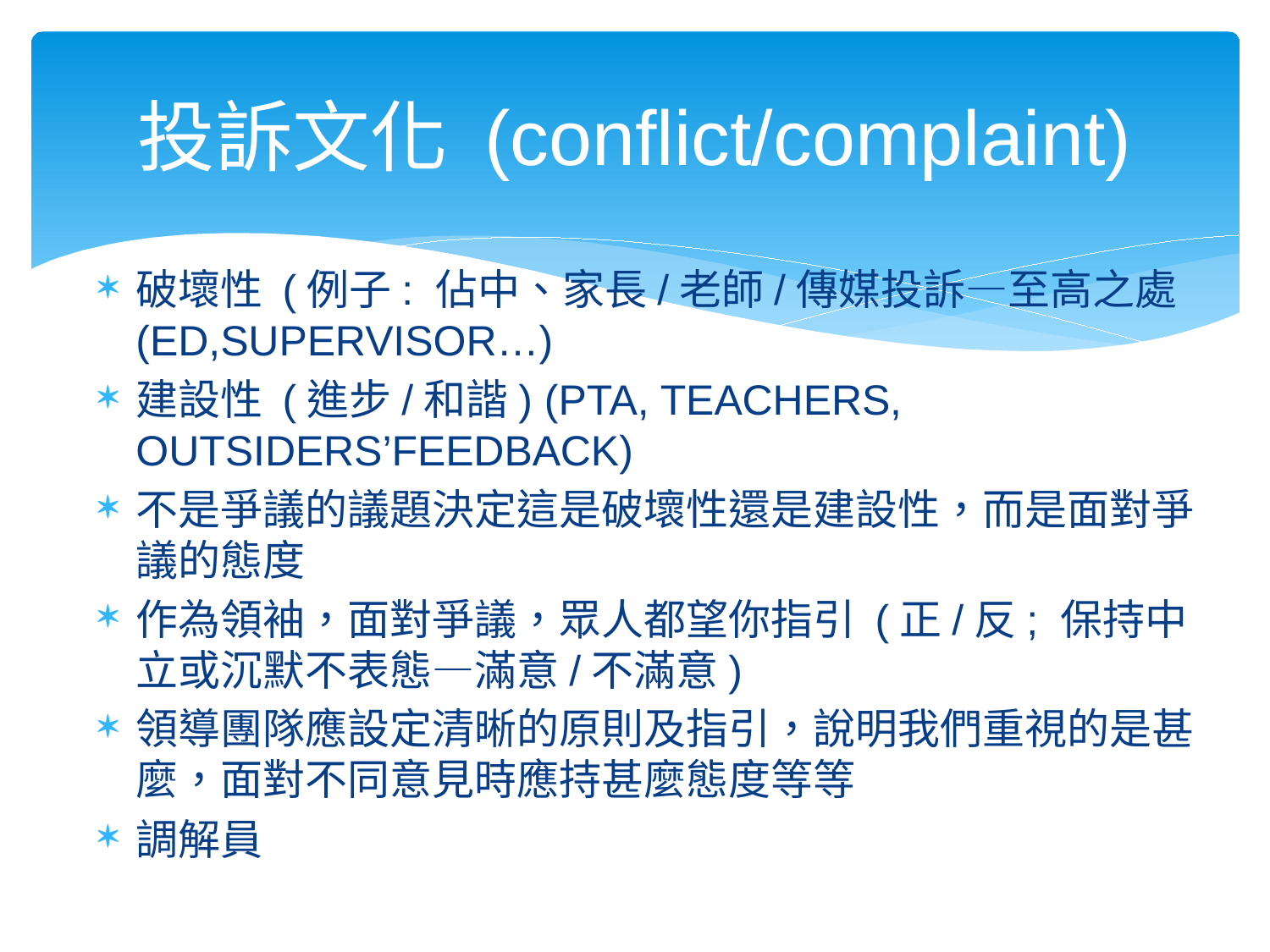

# 投訴文化 (conflict/complaint)
破壞性 (例子: 佔中、家長/老師/傳媒投訴—至高之處(ED,SUPERVISOR…)
建設性 (進步/和諧) (PTA, TEACHERS, OUTSIDERS’FEEDBACK)
不是爭議的議題決定這是破壞性還是建設性，而是面對爭議的態度
作為領袖，面對爭議，眾人都望你指引 (正/反; 保持中立或沉默不表態—滿意/不滿意)
領導團隊應設定清晰的原則及指引，說明我們重視的是甚麼，面對不同意見時應持甚麼態度等等
調解員